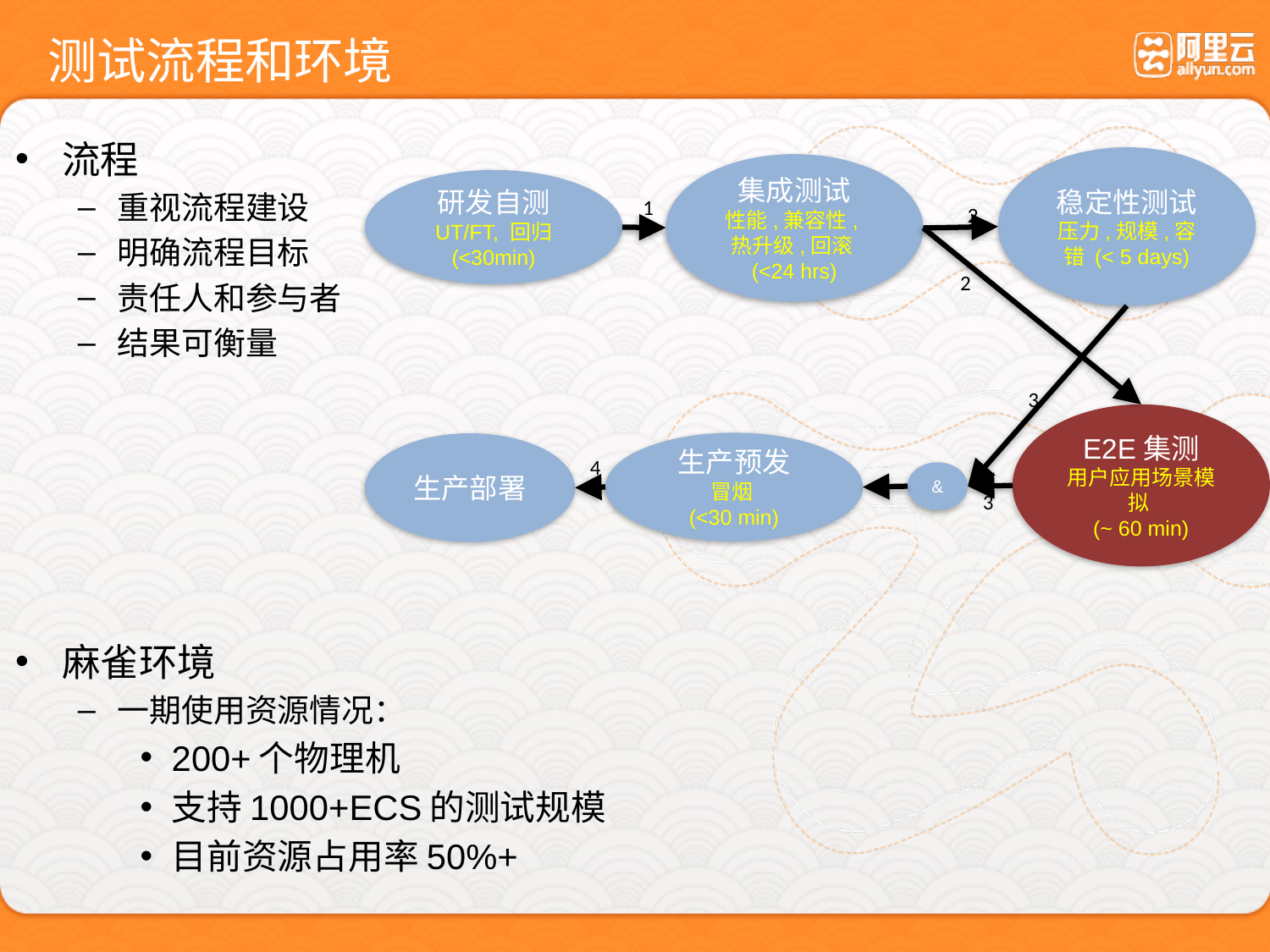

# 测试流程和环境
流程
重视流程建设
明确流程目标
责任人和参与者
结果可衡量

麻雀环境
一期使用资源情况：
200+个物理机
支持1000+ECS的测试规模
目前资源占用率50%+

稳定性测试
压力,规模,容错 (< 5 days)
集成测试
性能,兼容性,热升级,回滚
(<24 hrs)
研发自测
UT/FT, 回归 (<30min)
1
2
2
3
E2E集测
用户应用场景模拟
(~ 60 min)
生产预发
冒烟
(<30 min)
生产部署
4
&
3